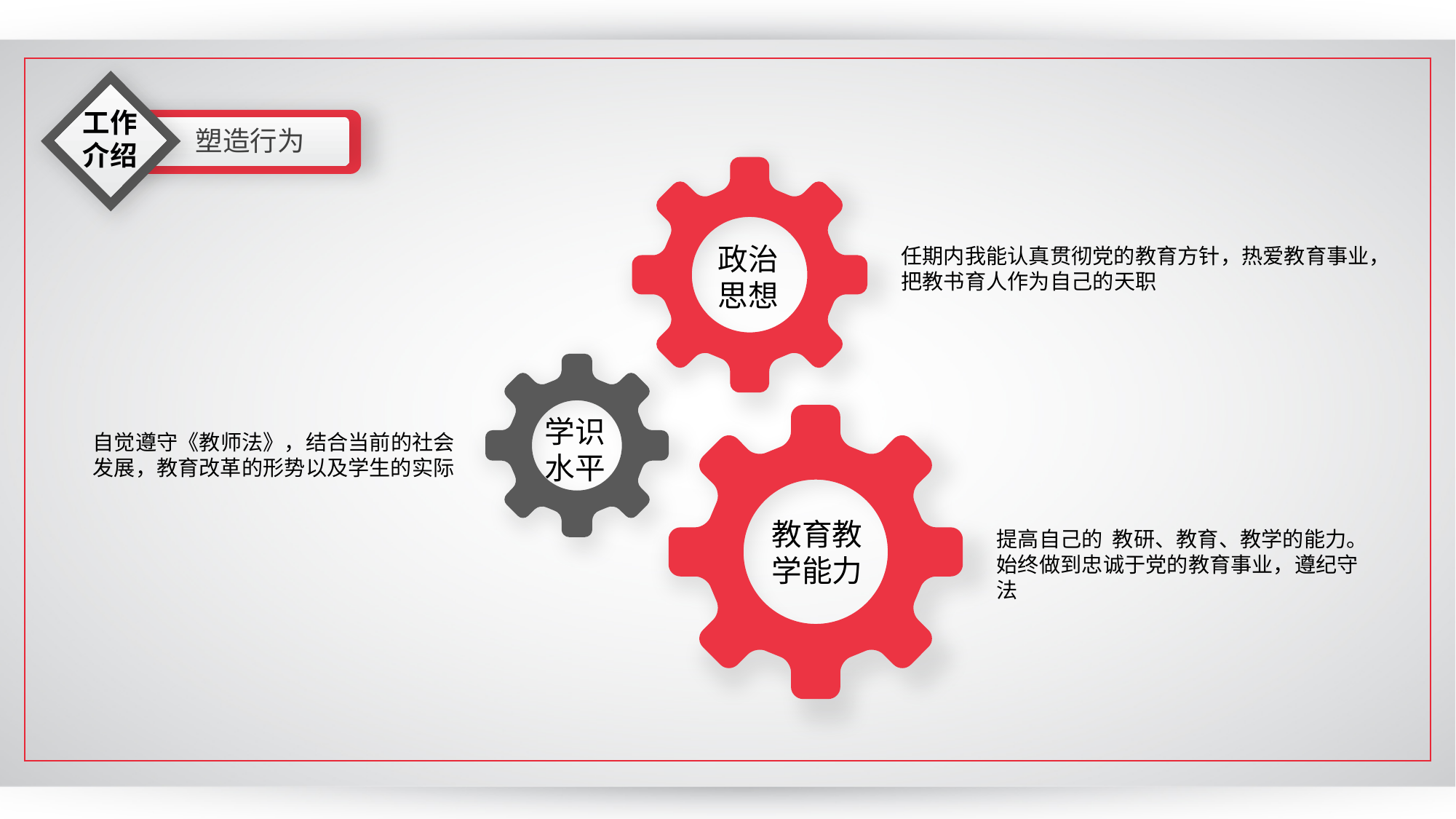

工作介绍

塑造行为

政治思想
任期内我能认真贯彻党的教育方针，热爱教育事业，把教书育人作为自己的天职

学识水平
自觉遵守《教师法》，结合当前的社会发展，教育改革的形势以及学生的实际
教育教学能力
提高自己的  教研、教育、教学的能力。始终做到忠诚于党的教育事业，遵纪守法